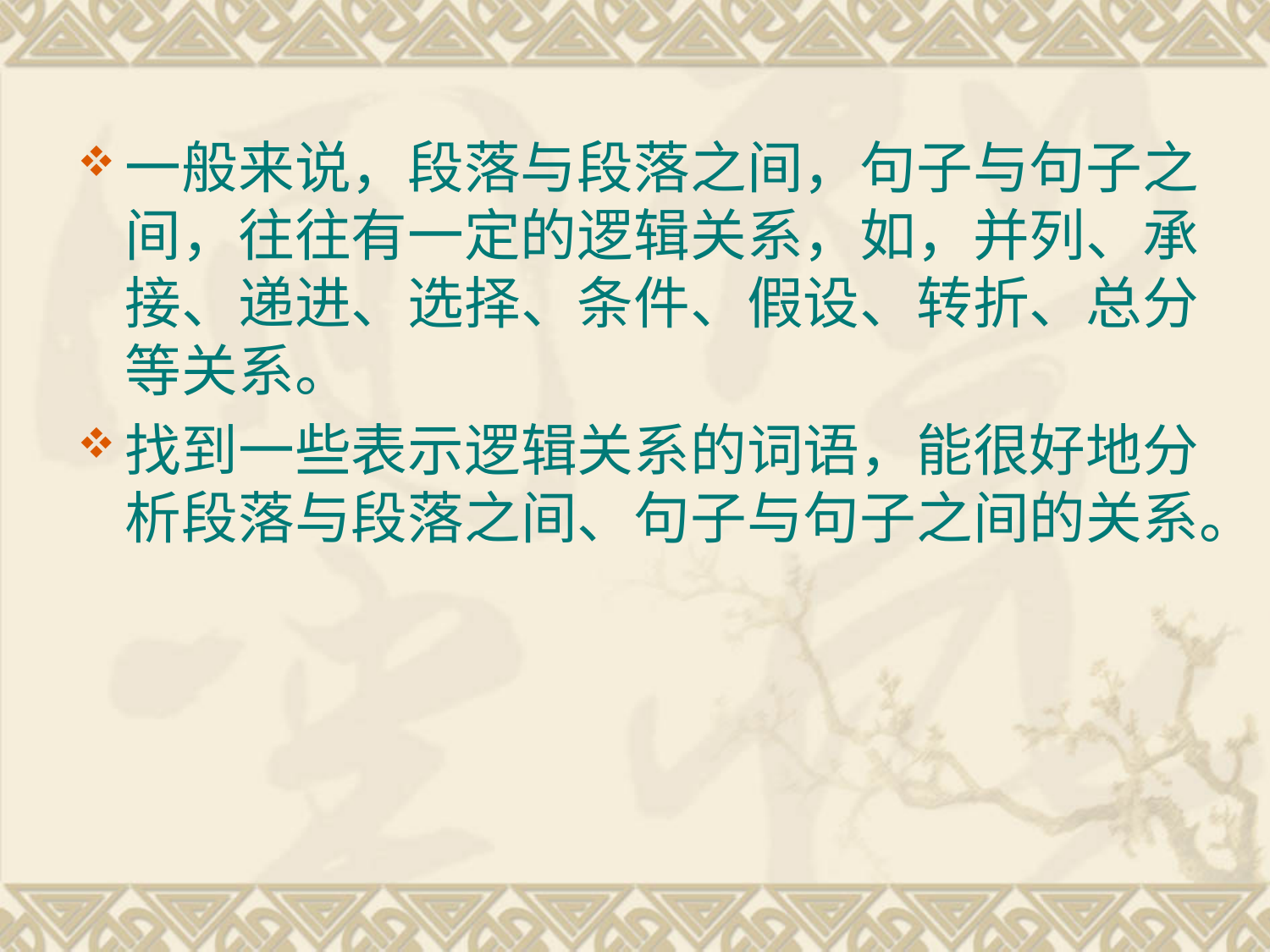

一般来说，段落与段落之间，句子与句子之间，往往有一定的逻辑关系，如，并列、承接、递进、选择、条件、假设、转折、总分等关系。
找到一些表示逻辑关系的词语，能很好地分析段落与段落之间、句子与句子之间的关系。